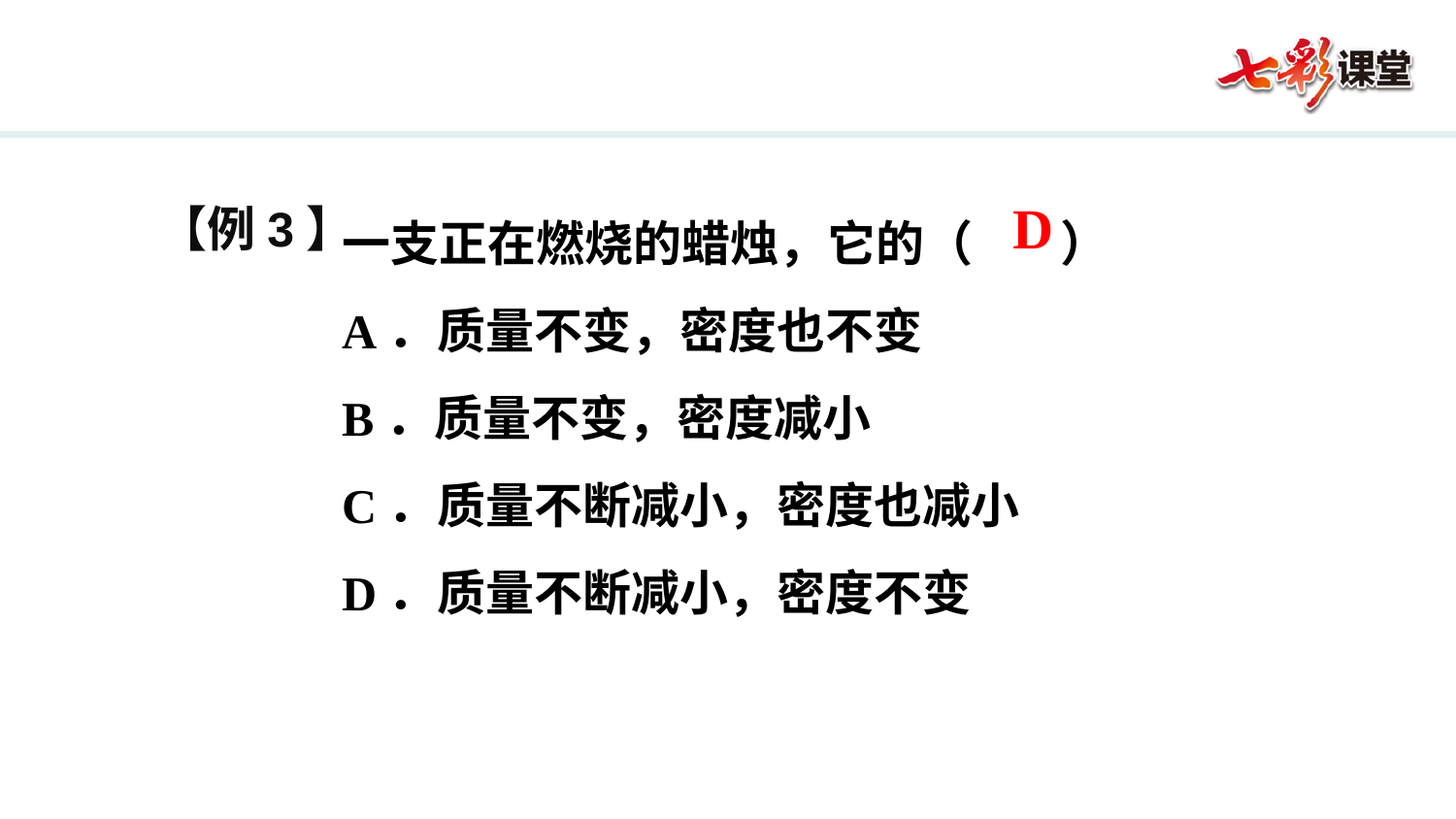

一支正在燃烧的蜡烛，它的（        ）
A．质量不变，密度也不变
B．质量不变，密度减小
C．质量不断减小，密度也减小
D．质量不断减小，密度不变
D
【例3】